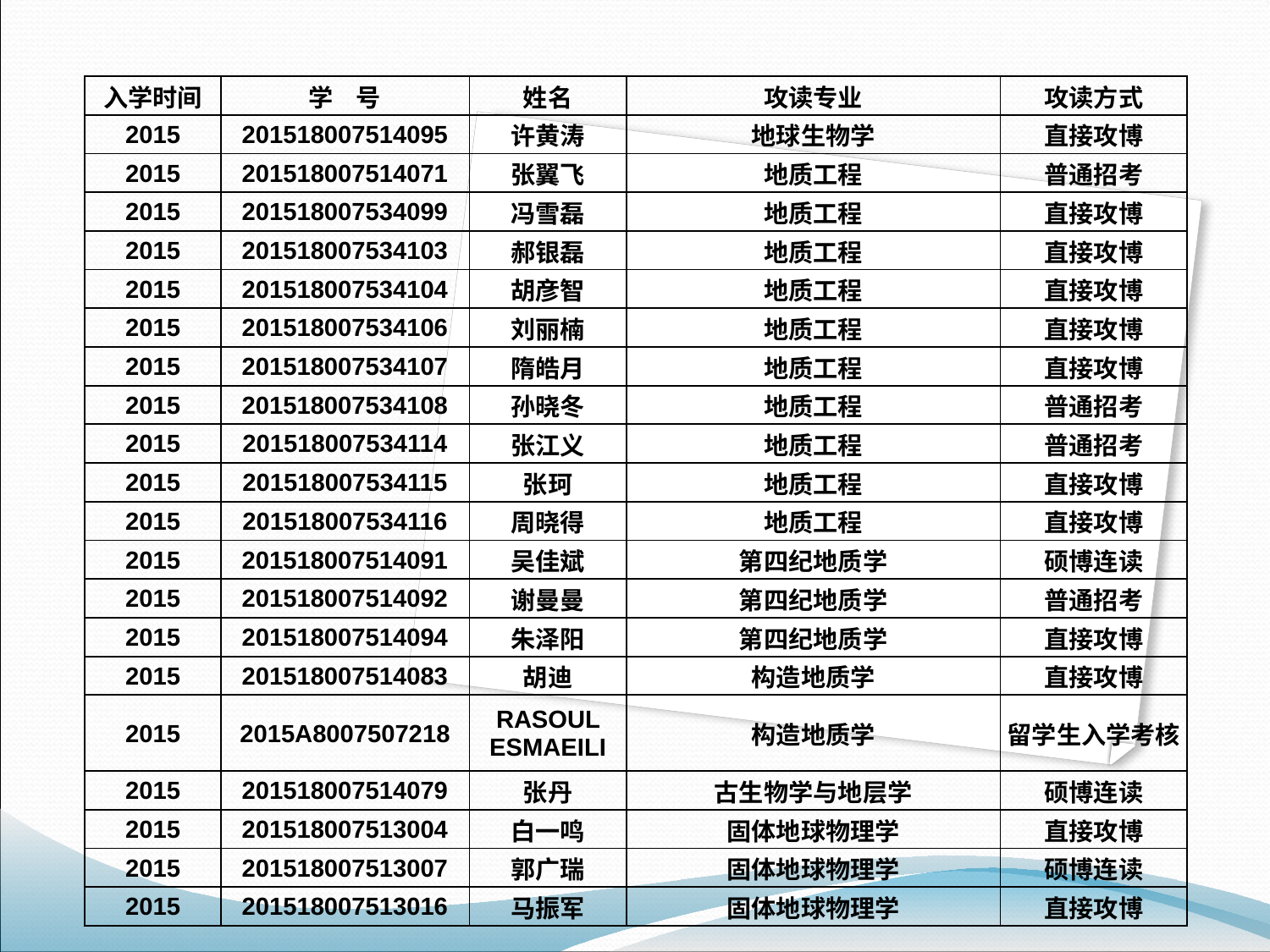

| 入学时间 | 学 号 | 姓名 | 攻读专业 | 攻读方式 |
| --- | --- | --- | --- | --- |
| 2015 | 201518007514095 | 许黄涛 | 地球生物学 | 直接攻博 |
| 2015 | 201518007514071 | 张翼飞 | 地质工程 | 普通招考 |
| 2015 | 201518007534099 | 冯雪磊 | 地质工程 | 直接攻博 |
| 2015 | 201518007534103 | 郝银磊 | 地质工程 | 直接攻博 |
| 2015 | 201518007534104 | 胡彦智 | 地质工程 | 直接攻博 |
| 2015 | 201518007534106 | 刘丽楠 | 地质工程 | 直接攻博 |
| 2015 | 201518007534107 | 隋皓月 | 地质工程 | 直接攻博 |
| 2015 | 201518007534108 | 孙晓冬 | 地质工程 | 普通招考 |
| 2015 | 201518007534114 | 张江义 | 地质工程 | 普通招考 |
| 2015 | 201518007534115 | 张珂 | 地质工程 | 直接攻博 |
| 2015 | 201518007534116 | 周晓得 | 地质工程 | 直接攻博 |
| 2015 | 201518007514091 | 吴佳斌 | 第四纪地质学 | 硕博连读 |
| 2015 | 201518007514092 | 谢曼曼 | 第四纪地质学 | 普通招考 |
| 2015 | 201518007514094 | 朱泽阳 | 第四纪地质学 | 直接攻博 |
| 2015 | 201518007514083 | 胡迪 | 构造地质学 | 直接攻博 |
| 2015 | 2015A8007507218 | RASOUL ESMAEILI | 构造地质学 | 留学生入学考核 |
| 2015 | 201518007514079 | 张丹 | 古生物学与地层学 | 硕博连读 |
| 2015 | 201518007513004 | 白一鸣 | 固体地球物理学 | 直接攻博 |
| 2015 | 201518007513007 | 郭广瑞 | 固体地球物理学 | 硕博连读 |
| 2015 | 201518007513016 | 马振军 | 固体地球物理学 | 直接攻博 |